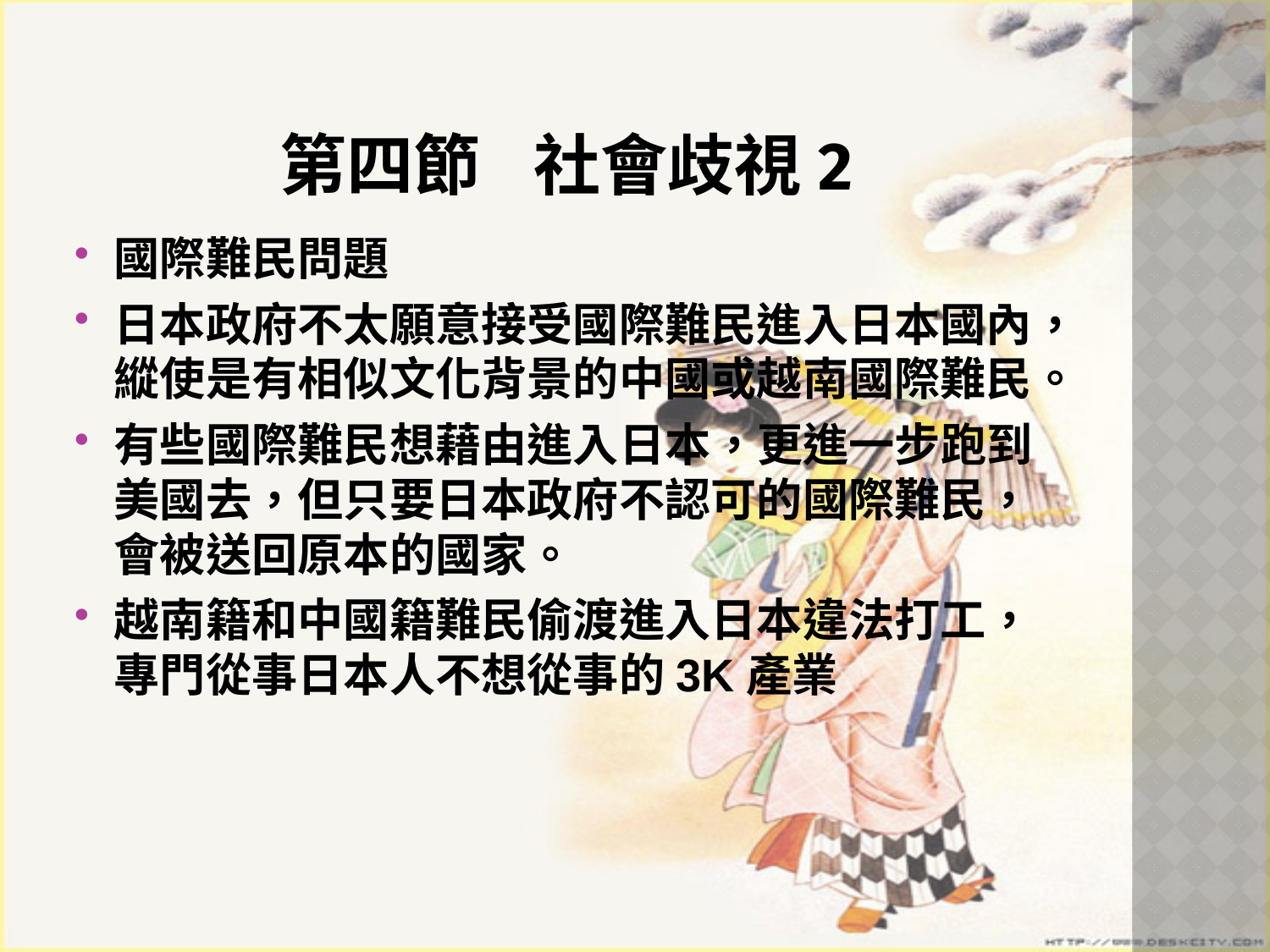

# 第四節	社會歧視2
國際難民問題
日本政府不太願意接受國際難民進入日本國內，縱使是有相似文化背景的中國或越南國際難民。
有些國際難民想藉由進入日本，更進一步跑到美國去，但只要日本政府不認可的國際難民，會被送回原本的國家。
越南籍和中國籍難民偷渡進入日本違法打工，專門從事日本人不想從事的3K產業